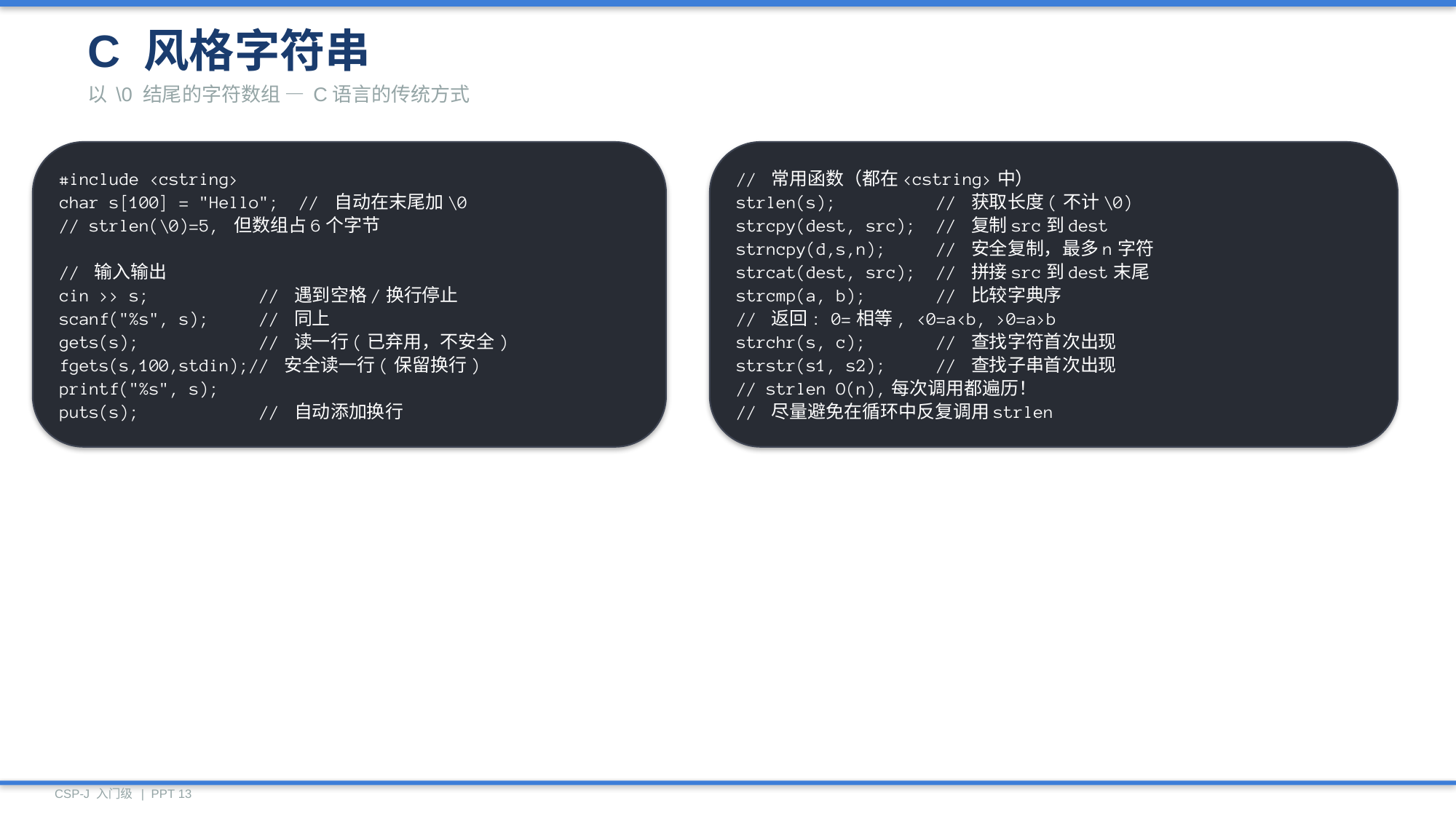

C 风格字符串
以 \0 结尾的字符数组 — C语言的传统方式
#include <cstring>
char s[100] = "Hello";  // 自动在末尾加\0
// strlen(\0)=5, 但数组占6个字节

// 输入输出
cin >> s;           // 遇到空格/换行停止
scanf("%s", s);     // 同上
gets(s);            // 读一行(已弃用，不安全)
fgets(s,100,stdin);// 安全读一行(保留换行)
printf("%s", s);
puts(s);            // 自动添加换行
// 常用函数（都在<cstring>中）
strlen(s);          // 获取长度(不计\0)
strcpy(dest, src);  // 复制src到dest
strncpy(d,s,n);     // 安全复制，最多n字符
strcat(dest, src);  // 拼接src到dest末尾
strcmp(a, b);       // 比较字典序
// 返回: 0=相等, <0=a<b, >0=a>b
strchr(s, c);       // 查找字符首次出现
strstr(s1, s2);     // 查找子串首次出现
// strlen O(n),每次调用都遍历！
// 尽量避免在循环中反复调用strlen

CSP-J 入门级  |  PPT 13